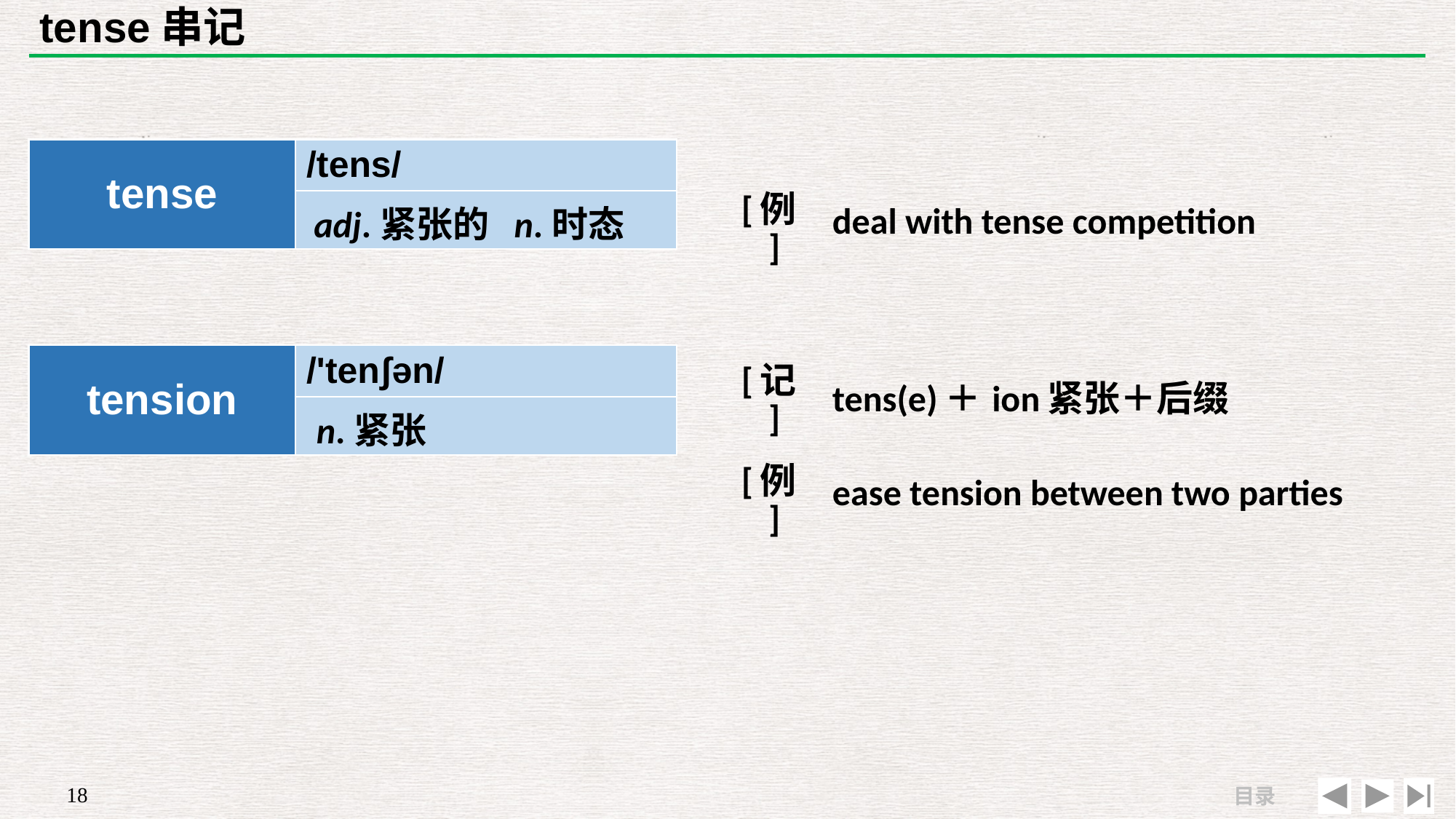

# tense串记

|  |  |
| --- | --- |
| [例] | deal with tense competition |
| tense | /tens/ |
| --- | --- |
|  |  |
adj.紧张的  n.时态
| tension | /'tenʃən/ |
| --- | --- |
|  |  |
| [记] | tens(e)＋ion紧张＋后缀 |
| --- | --- |
| [例] | ease tension between two parties |
n.紧张